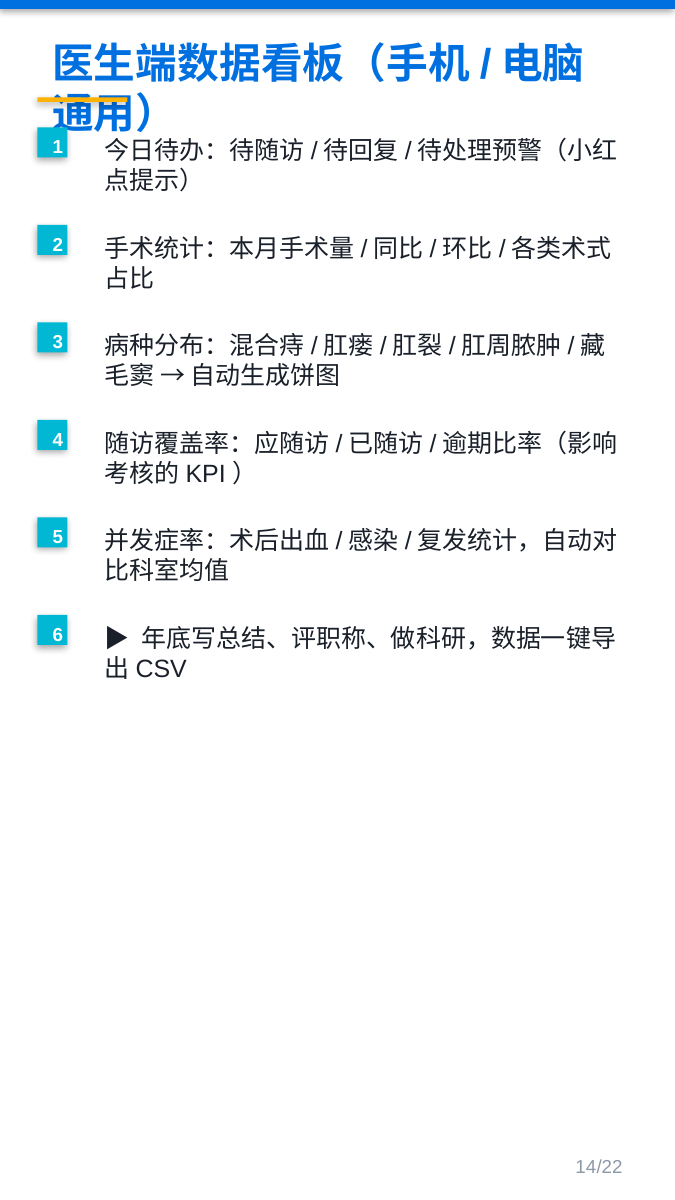

医生端数据看板（手机/电脑通用）

1
今日待办：待随访/待回复/待处理预警（小红点提示）

2
手术统计：本月手术量/同比/环比/各类术式占比

3
病种分布：混合痔/肛瘘/肛裂/肛周脓肿/藏毛窦 → 自动生成饼图

4
随访覆盖率：应随访/已随访/逾期比率（影响考核的KPI）

5
并发症率：术后出血/感染/复发统计，自动对比科室均值

6
▶ 年底写总结、评职称、做科研，数据一键导出CSV
14/22